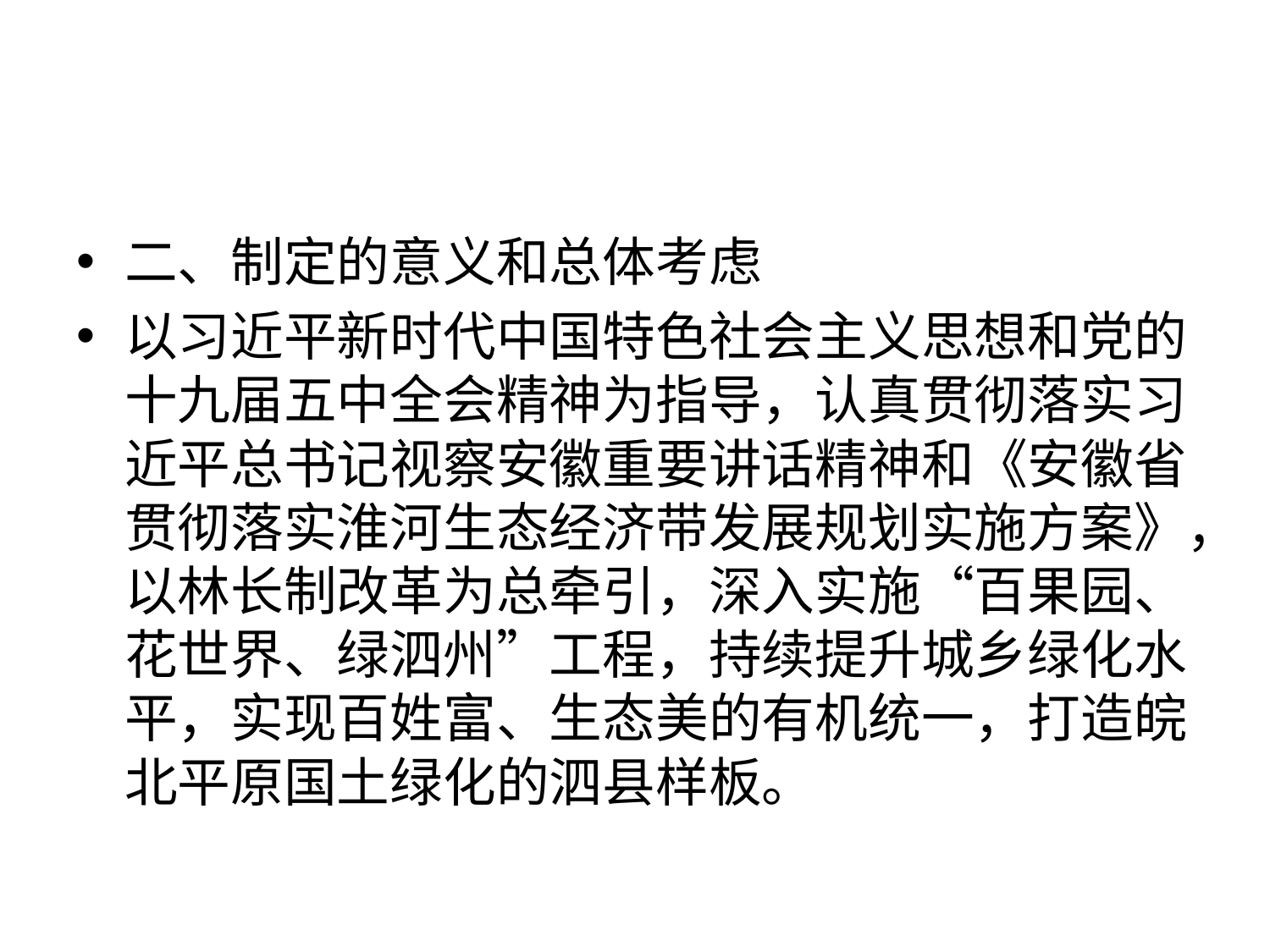

#
二、制定的意义和总体考虑
以习近平新时代中国特色社会主义思想和党的十九届五中全会精神为指导，认真贯彻落实习近平总书记视察安徽重要讲话精神和《安徽省贯彻落实淮河生态经济带发展规划实施方案》，以林长制改革为总牵引，深入实施“百果园、花世界、绿泗州”工程，持续提升城乡绿化水平，实现百姓富、生态美的有机统一，打造皖北平原国土绿化的泗县样板。